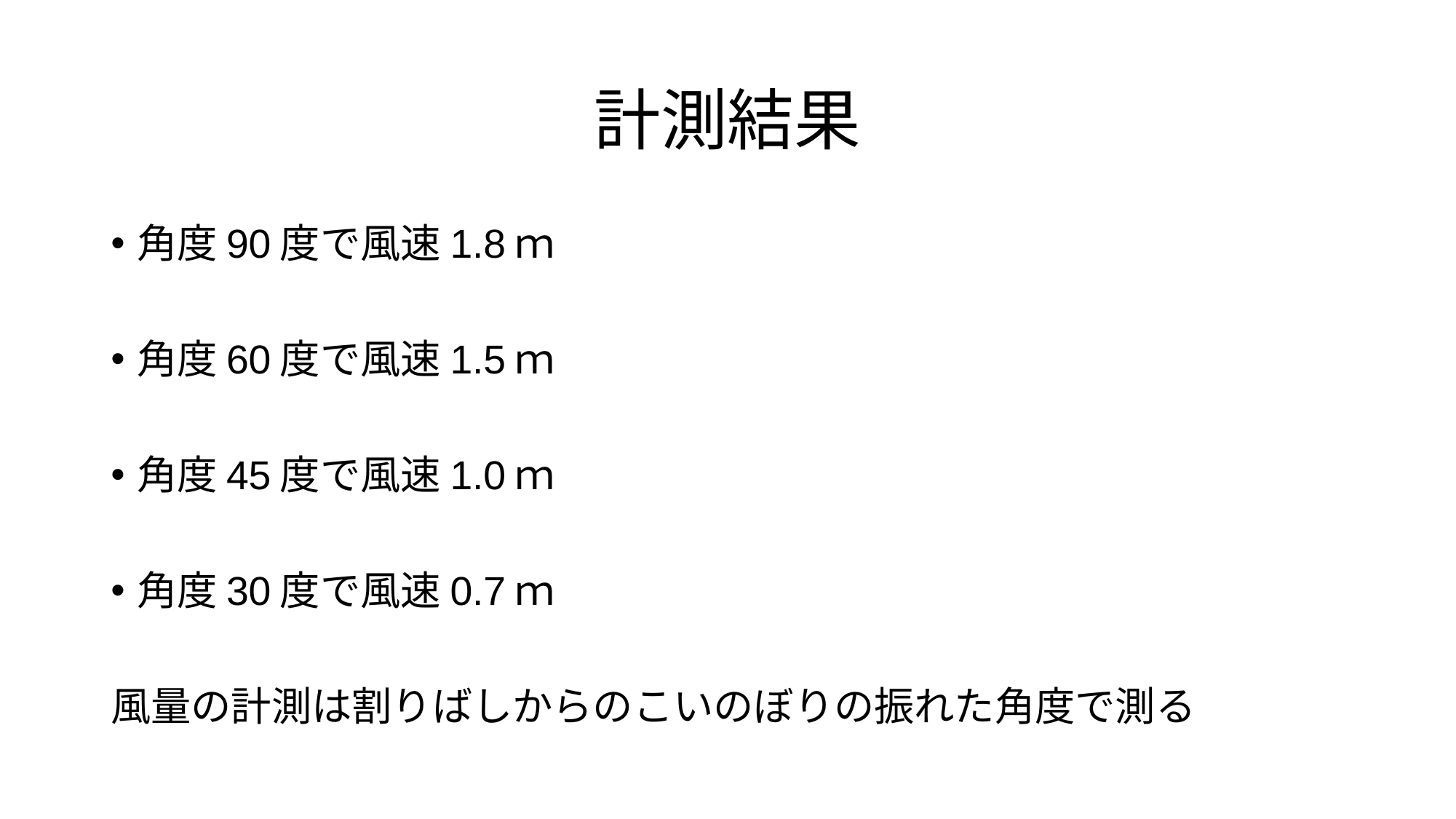

# 計測結果
角度90度で風速1.8ｍ

角度60度で風速1.5ｍ

角度45度で風速1.0ｍ

角度30度で風速0.7ｍ

風量の計測は割りばしからのこいのぼりの振れた角度で測る